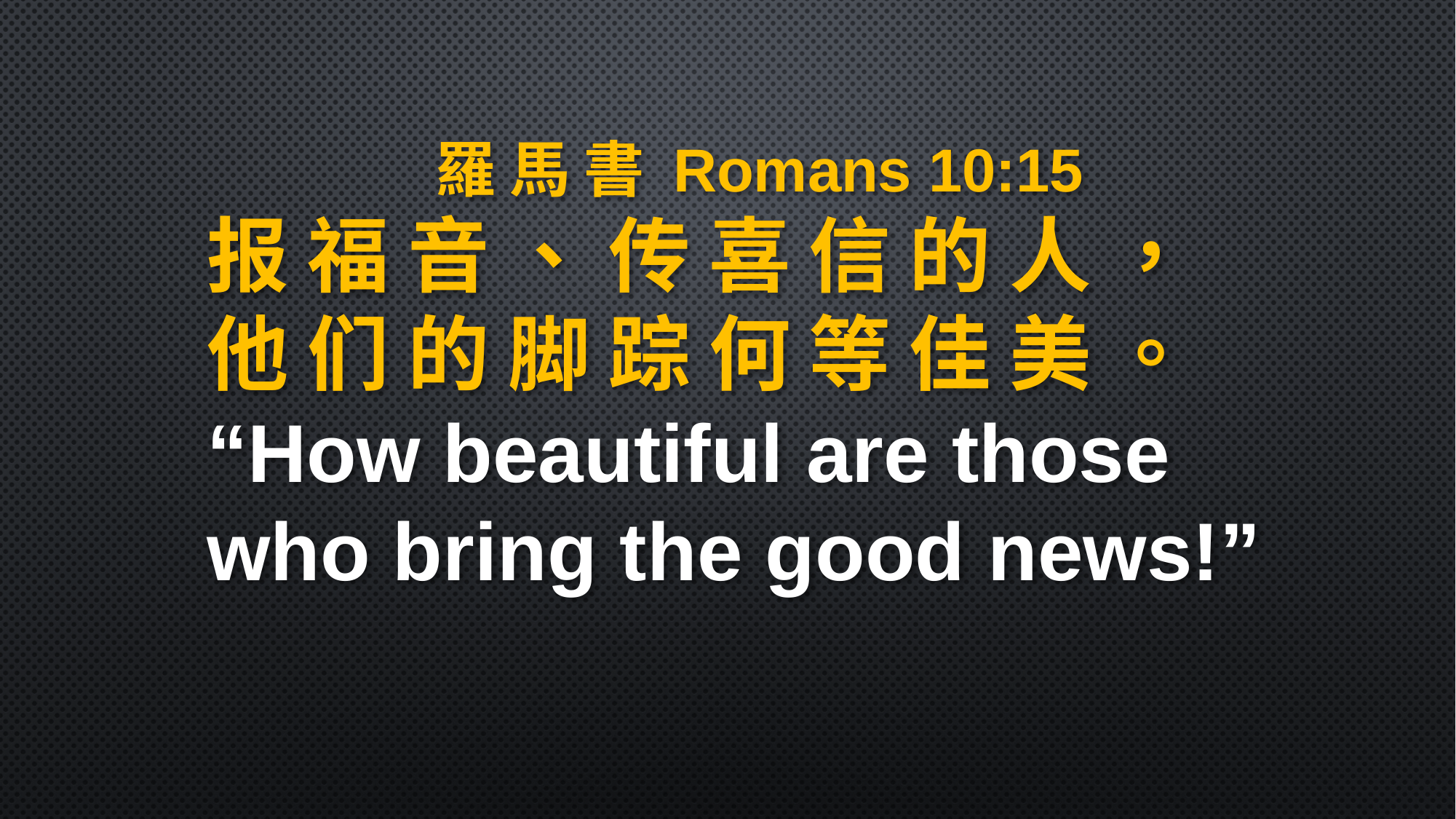

羅 馬 書 Romans 10:15
报 福 音 、 传 喜 信 的 人 ，
他 们 的 脚 踪 何 等 佳 美 。
“How beautiful are those who bring the good news!”